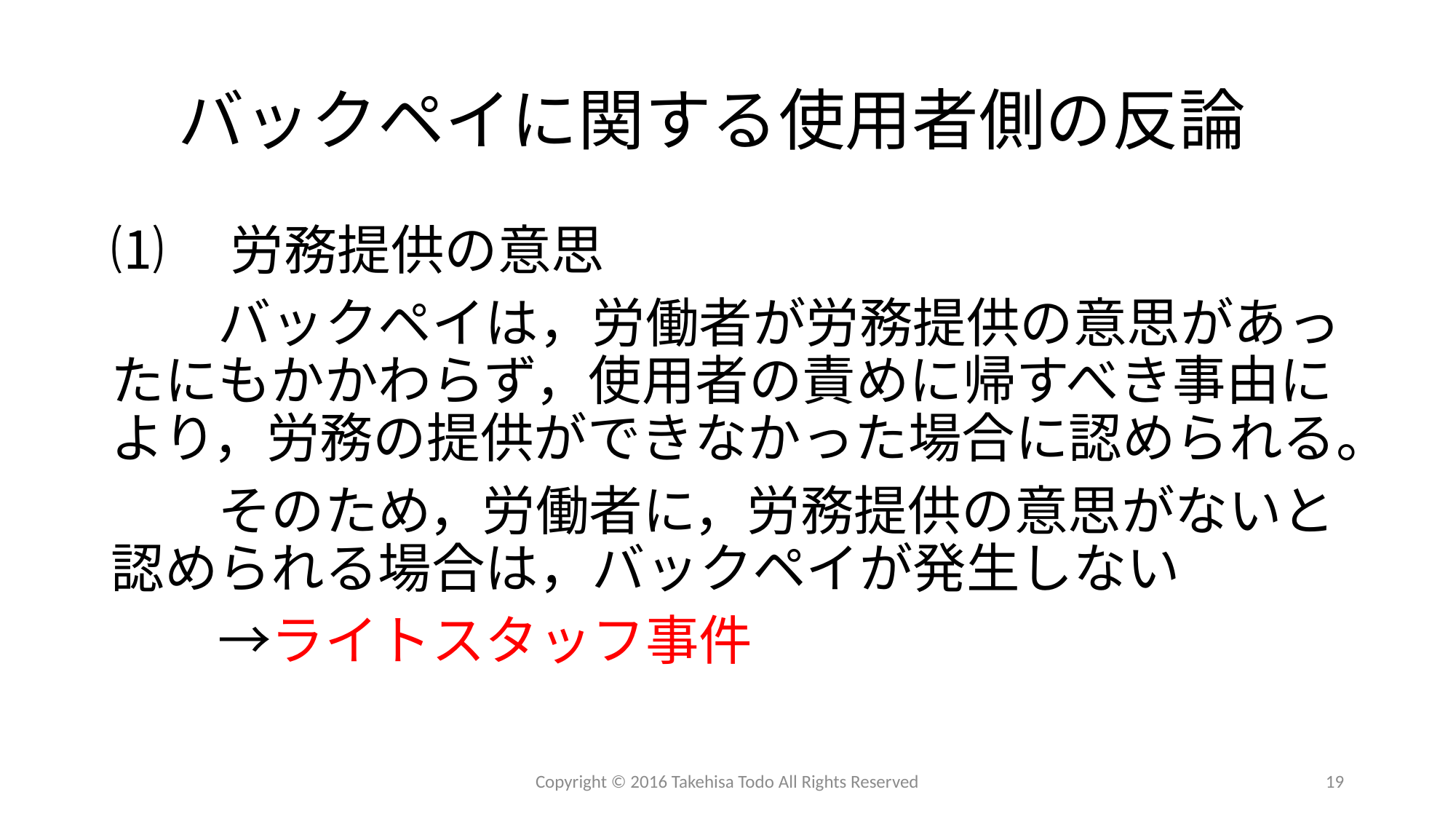

# バックペイに関する使用者側の反論
⑴　労務提供の意思
　　バックペイは，労働者が労務提供の意思があったにもかかわらず，使用者の責めに帰すべき事由により，労務の提供ができなかった場合に認められる。
　　そのため，労働者に，労務提供の意思がないと認められる場合は，バックペイが発生しない
　　→ライトスタッフ事件
Copyright © 2016 Takehisa Todo All Rights Reserved
19